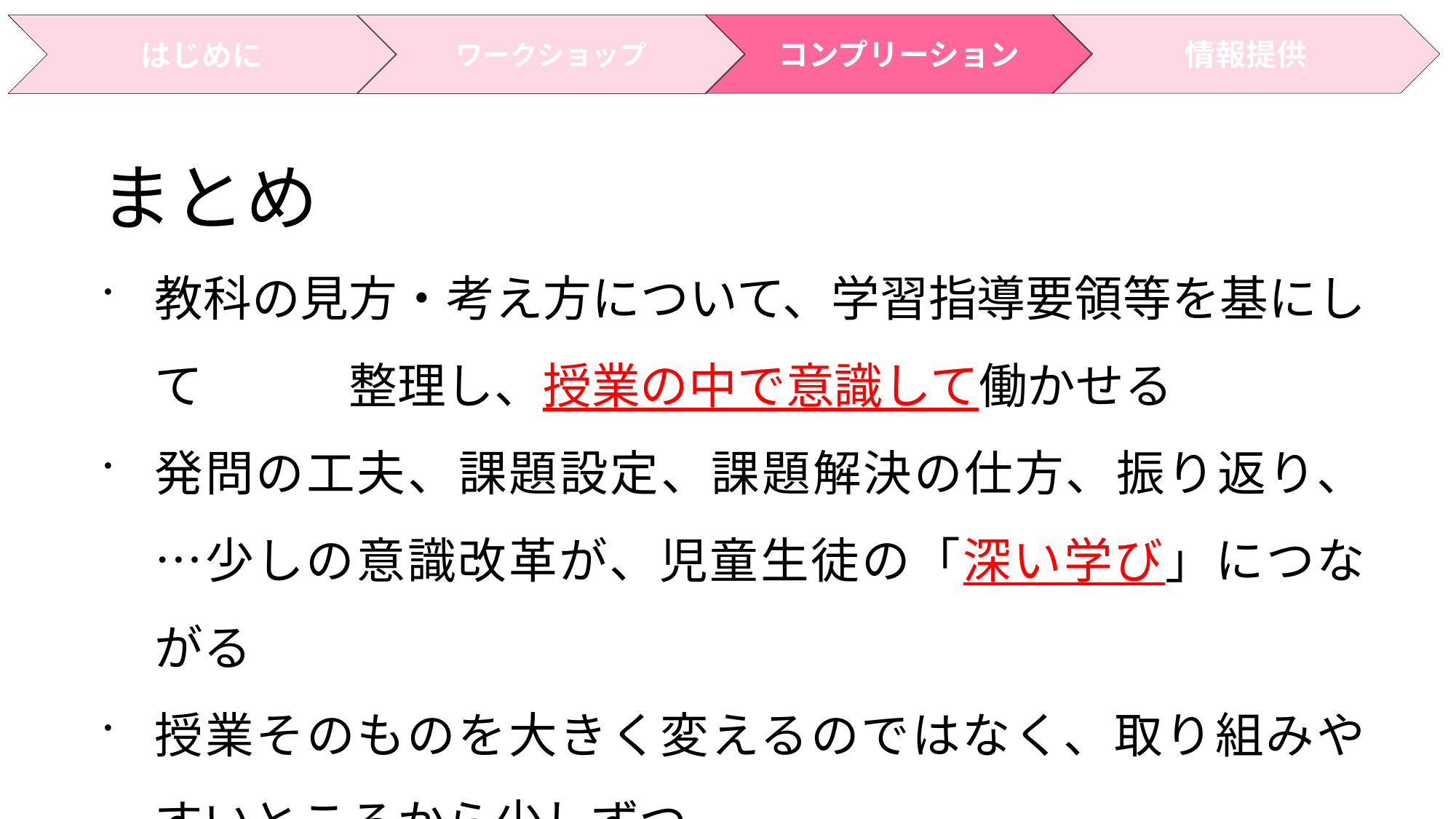

情報提供
コンプリーション
はじめに
ワークショップ
まとめ
教科の見方・考え方について、学習指導要領等を基にして　　　整理し、授業の中で意識して働かせる
発問の工夫、課題設定、課題解決の仕方、振り返り、…少しの意識改革が、児童生徒の「深い学び」につながる
授業そのものを大きく変えるのではなく、取り組みやすいところから少しずつ

２
２